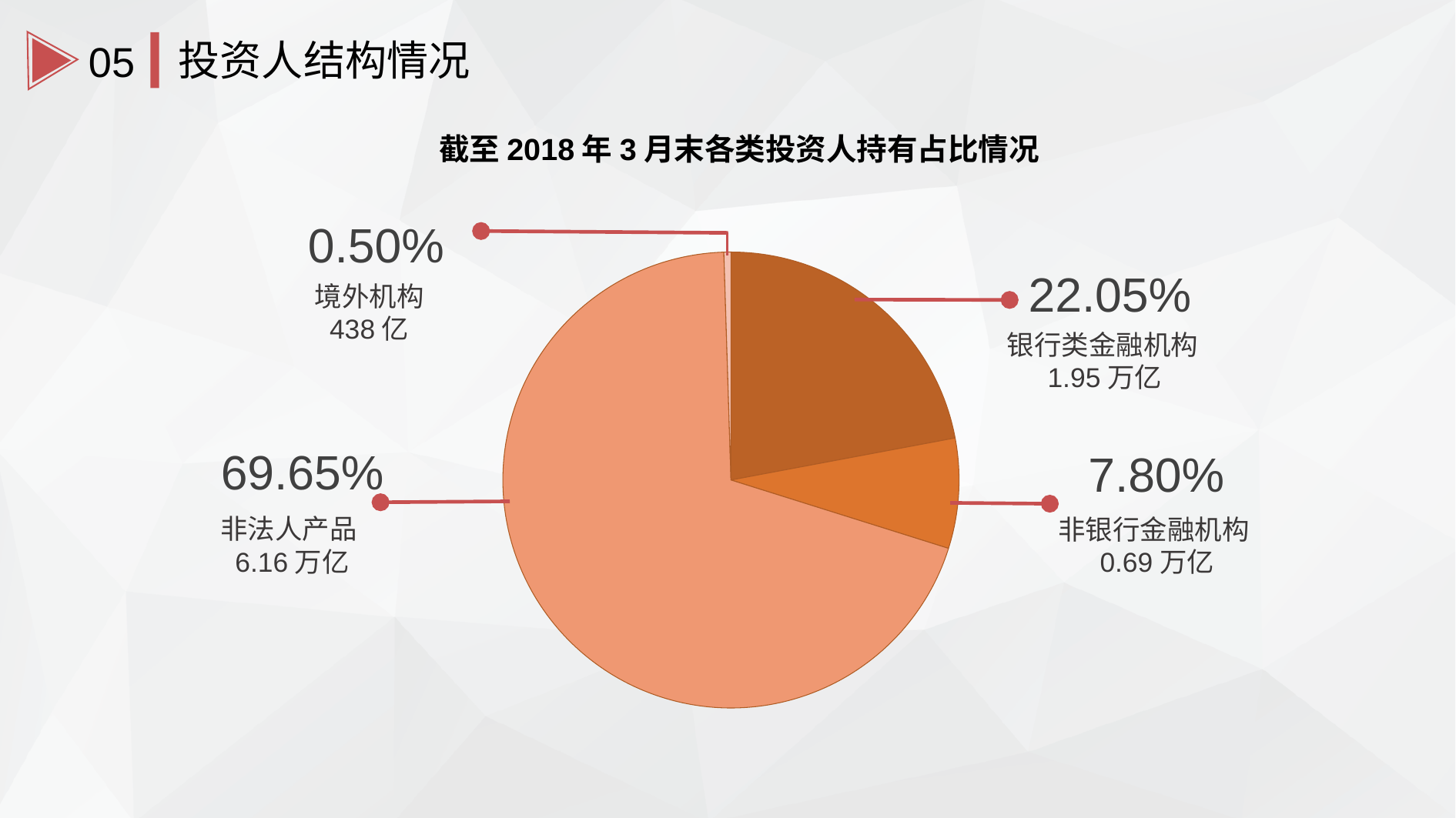

投资人结构情况
05

截至2018年3月末各类投资人持有占比情况
0.50%

### Chart

| Category |  |
|---|---|
| 银行类金融机构 | 1.9500000000000024 |
| 非银行金融机构 | 0.6900000000000006 |
| 非法人产品 | 6.1599999999999975 |
| 境外机构 | 0.04380000000000001 |
22.05%
境外机构
438亿
银行类金融机构1.95万亿
69.65%
7.80%
非法人产品6.16万亿
非银行金融机构0.69万亿